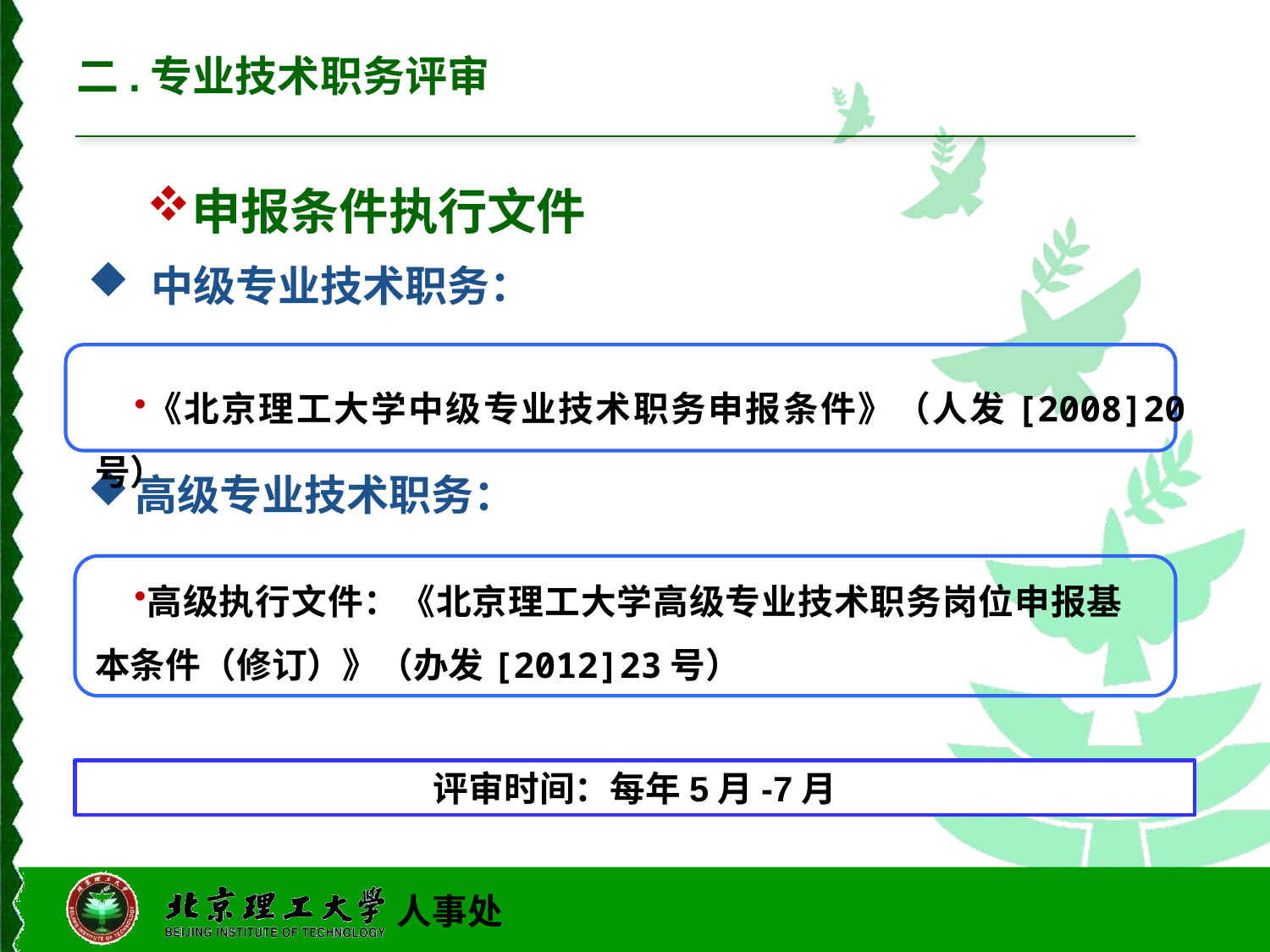

# 二.专业技术职务评审

申报条件执行文件
中级专业技术职务：

《北京理工大学中级专业技术职务申报条件》（人发[2008]20号）
高级专业技术职务：
高级执行文件：《北京理工大学高级专业技术职务岗位申报基本条件（修订）》（办发[2012]23号）

评审时间：每年5月-7月